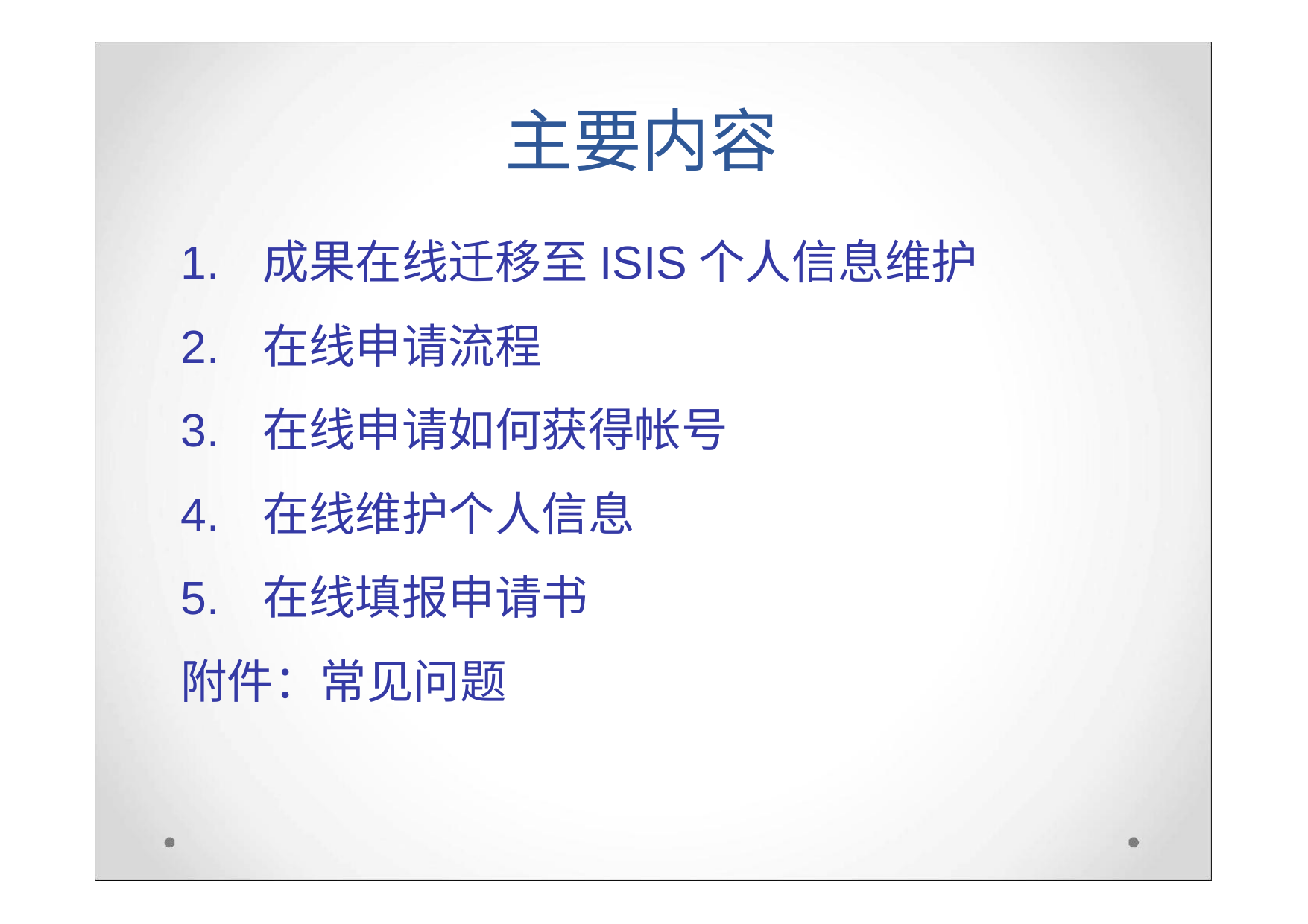

主要内容
1. 成果在线迁移至ISIS个人信息维护
2. 在线申请流程
3. 在线申请如何获得帐号
4. 在线维护个人信息
5. 在线填报申请书
附件：常见问题